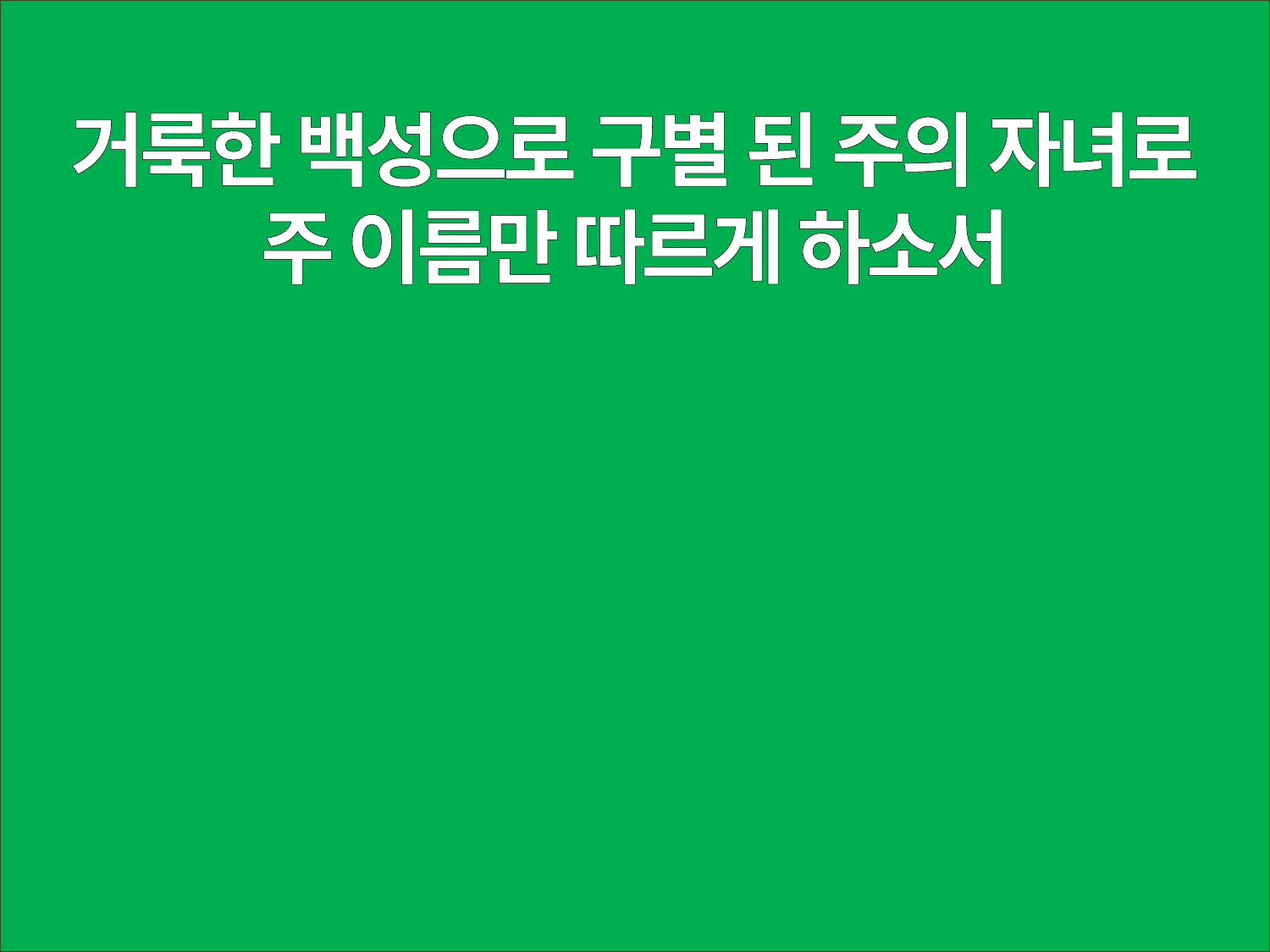

거룩한 백성으로 구별 된 주의 자녀로
주 이름만 따르게 하소서